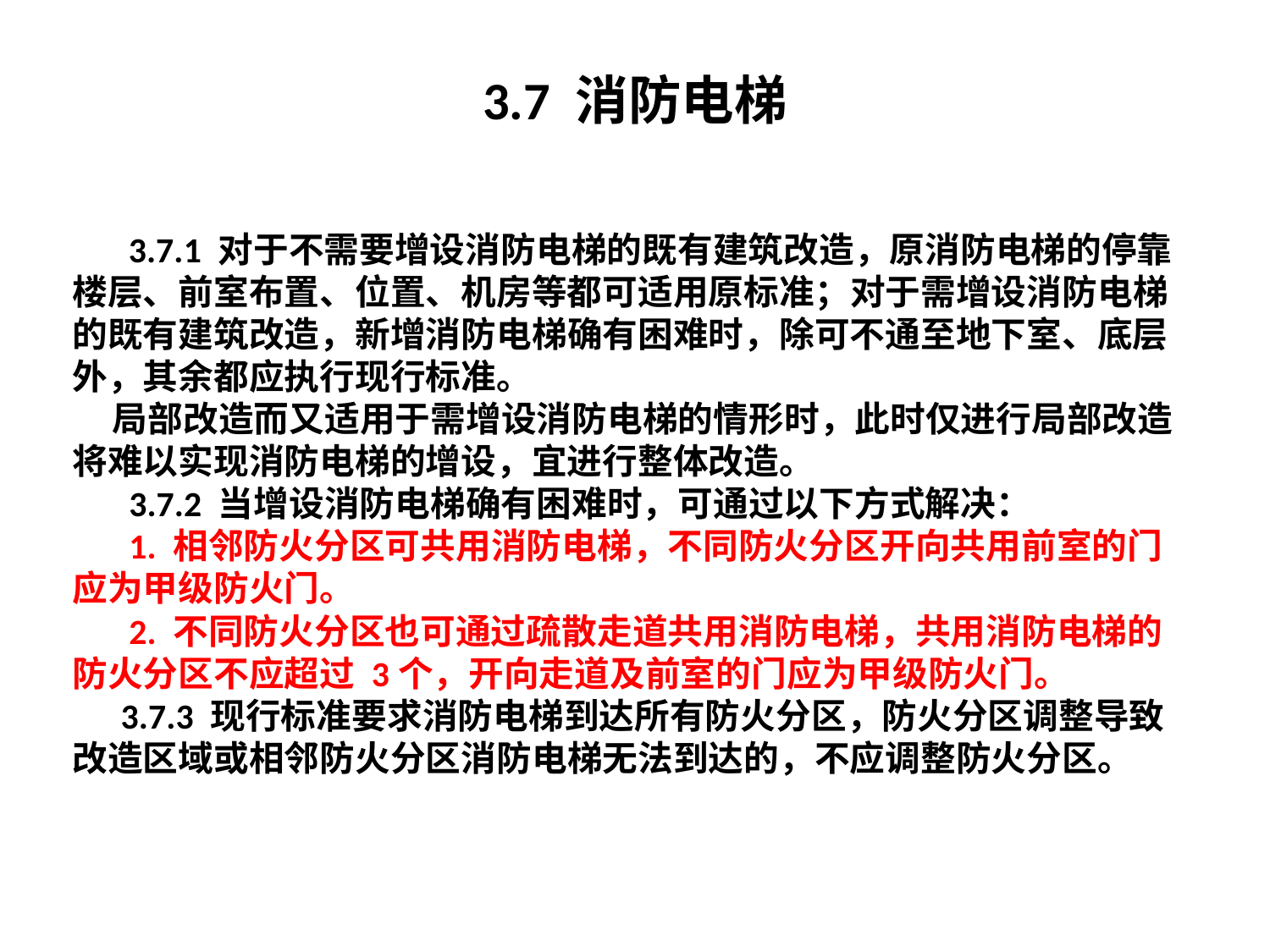

# 3.7 消防电梯
       3.7.1 对于不需要增设消防电梯的既有建筑改造，原消防电梯的停靠楼层、前室布置、位置、机房等都可适用原标准；对于需增设消防电梯的既有建筑改造，新增消防电梯确有困难时，除可不通至地下室、底层外，其余都应执行现行标准。
     局部改造而又适用于需增设消防电梯的情形时，此时仅进行局部改造将难以实现消防电梯的增设，宜进行整体改造。
      3.7.2 当增设消防电梯确有困难时，可通过以下方式解决：
      1. 相邻防火分区可共用消防电梯，不同防火分区开向共用前室的门应为甲级防火门。
      2. 不同防火分区也可通过疏散走道共用消防电梯，共用消防电梯的防火分区不应超过 3个，开向走道及前室的门应为甲级防火门。
     3.7.3 现行标准要求消防电梯到达所有防火分区，防火分区调整导致改造区域或相邻防火分区消防电梯无法到达的，不应调整防火分区。